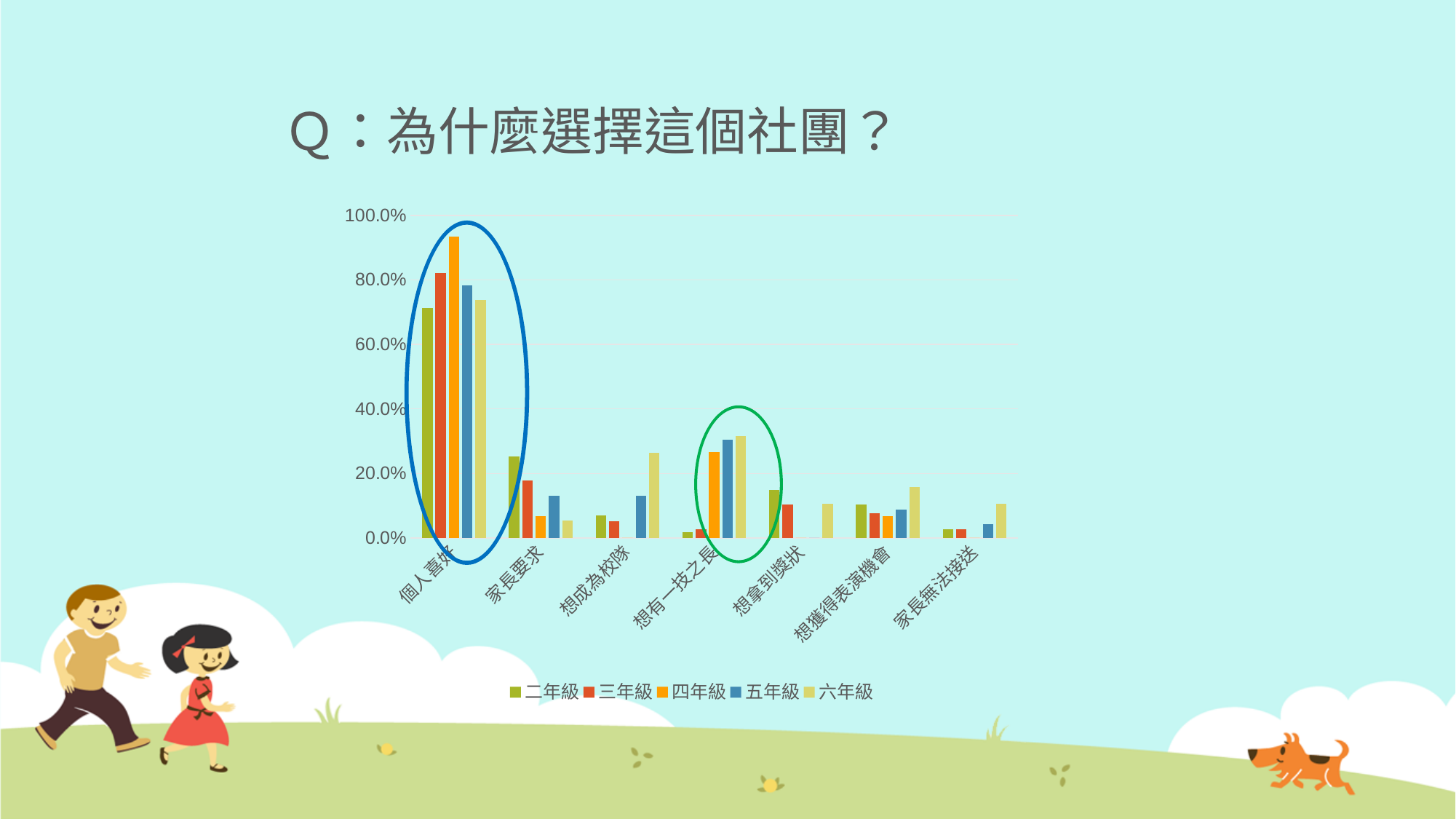

# Ｑ：為什麼選擇這個社團？

### Chart

| Category | 二年級 | 三年級 | 四年級 | 五年級 | 六年級 |
|---|---|---|---|---|---|
| 個人喜好 | 0.7130000000000004 | 0.821 | 0.933 | 0.783 | 0.7370000000000004 |
| 家長要求 | 0.252 | 0.1790000000000001 | 0.067 | 0.13 | 0.05300000000000001 |
| 想成為校隊 | 0.07000000000000002 | 0.051000000000000004 | 0.0 | 0.13 | 0.263 |
| 想有一技之長 | 0.017 | 0.026 | 0.267 | 0.30400000000000027 | 0.3160000000000002 |
| 想拿到獎狀 | 0.1480000000000001 | 0.10299999999999998 | 0.0 | 0.0 | 0.10500000000000002 |
| 想獲得表演機會 | 0.10400000000000002 | 0.077 | 0.067 | 0.08700000000000002 | 0.1580000000000001 |
| 家長無法接送 | 0.026 | 0.026 | 0.0 | 0.043000000000000003 | 0.10500000000000002 |